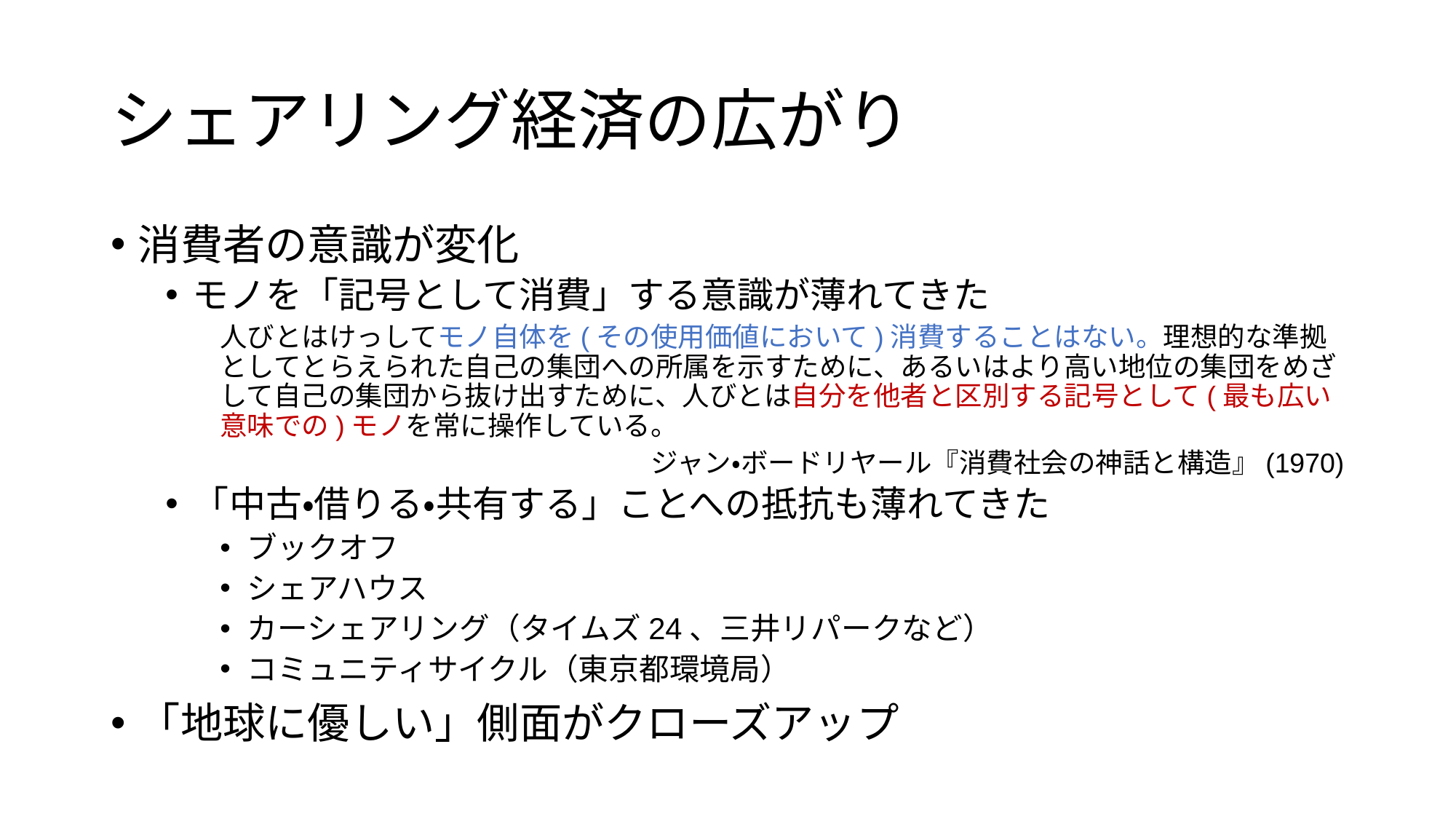

# シェアリング経済の広がり
消費者の意識が変化
モノを「記号として消費」する意識が薄れてきた
人びとはけっしてモノ自体を(その使用価値において)消費することはない。理想的な準拠としてとらえられた自己の集団への所属を示すために、あるいはより高い地位の集団をめざして自己の集団から抜け出すために、人びとは自分を他者と区別する記号として(最も広い意味での)モノを常に操作している。
ジャン・ボードリヤール『消費社会の神話と構造』(1970)
「中古・借りる・共有する」ことへの抵抗も薄れてきた
ブックオフ
シェアハウス
カーシェアリング（タイムズ24、三井リパークなど）
コミュニティサイクル（東京都環境局）
「地球に優しい」側面がクローズアップ